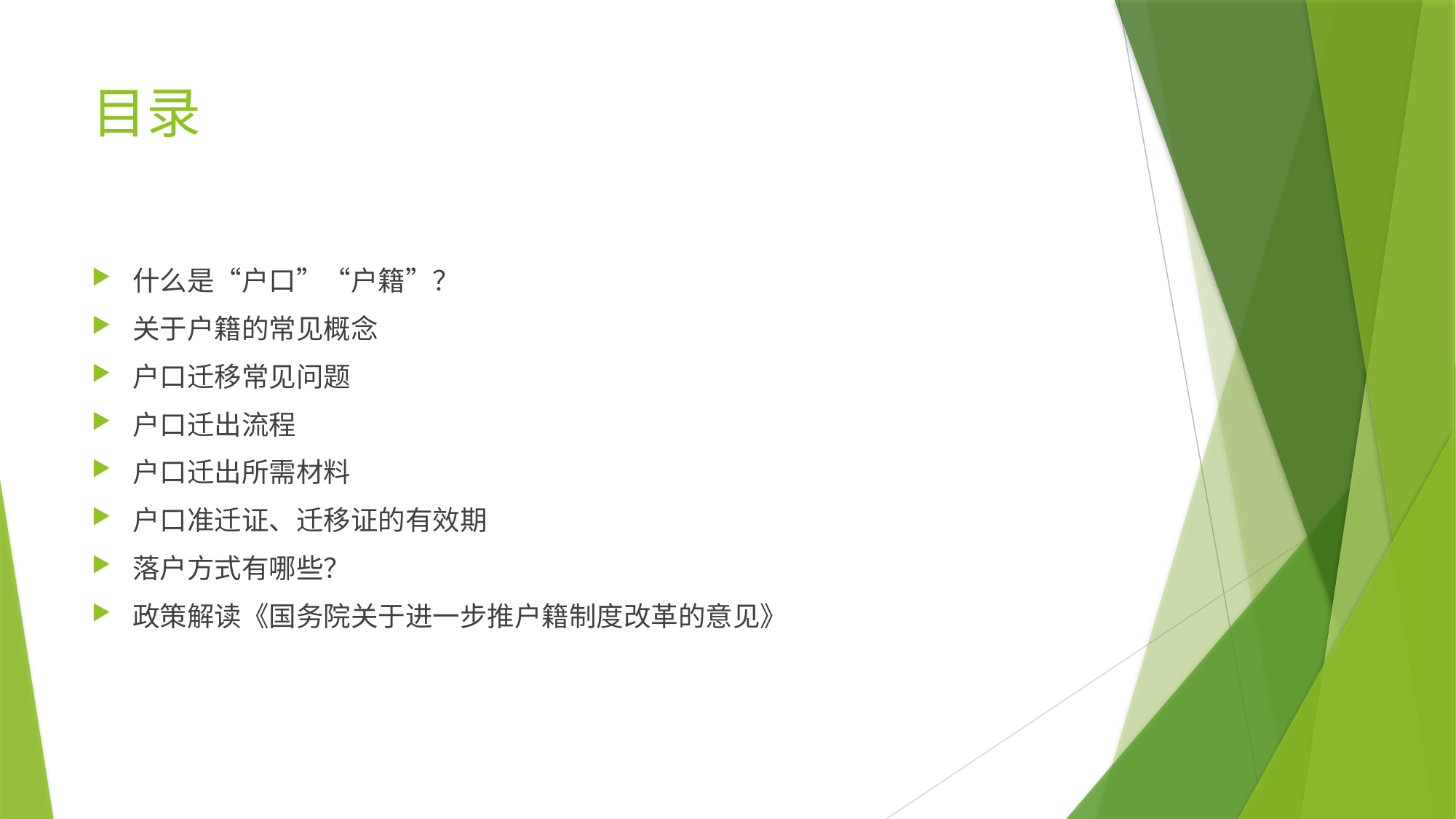

# 目录
什么是“户口”“户籍”？
关于户籍的常见概念
户口迁移常见问题
户口迁出流程
户口迁出所需材料
户口准迁证、迁移证的有效期
落户方式有哪些？
政策解读《国务院关于进一步推户籍制度改革的意见》